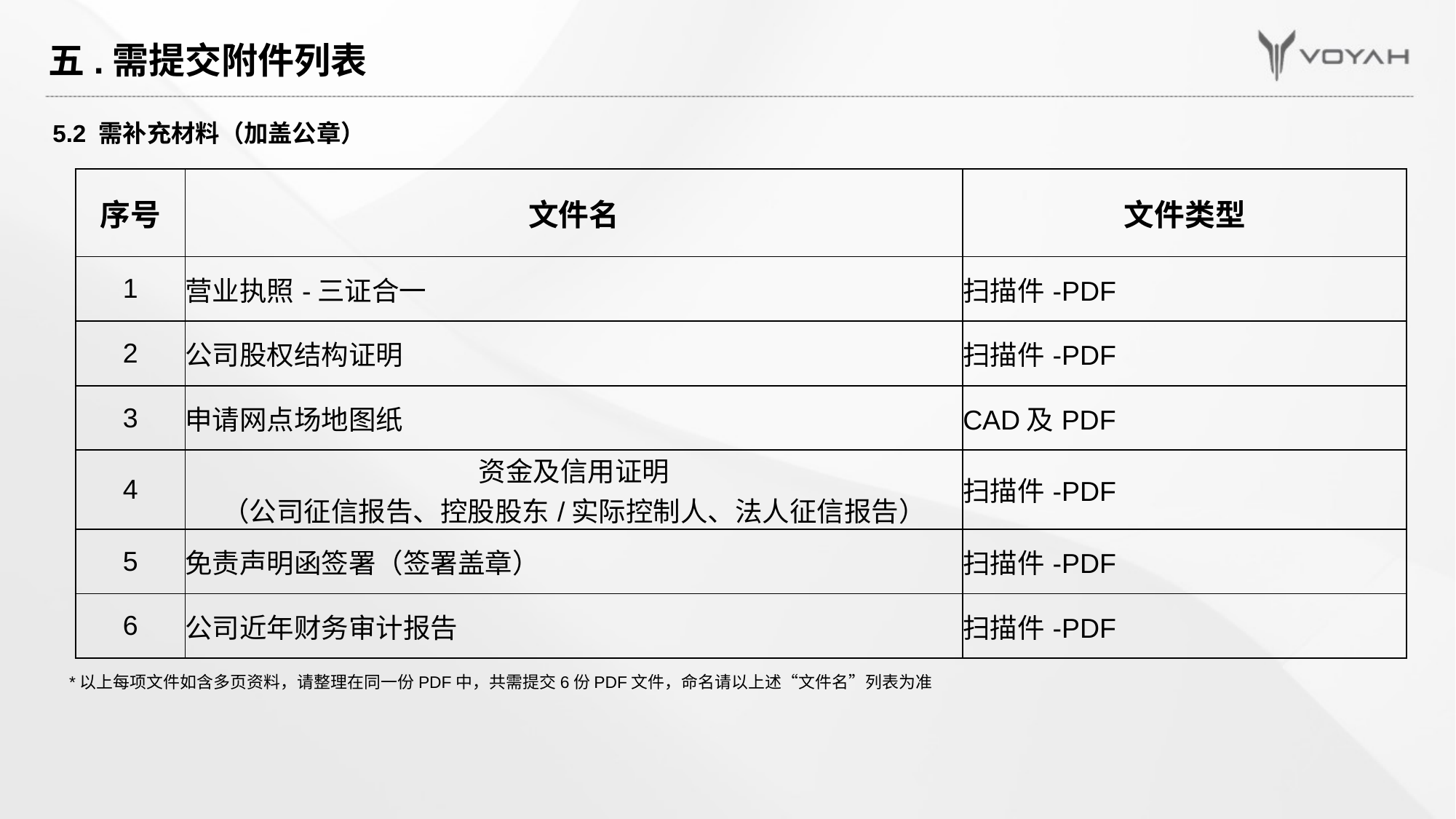

# 五.需提交附件列表
5.2 需补充材料（加盖公章）
| 序号 | 文件名 | 文件类型 |
| --- | --- | --- |
| 1 | 营业执照-三证合一 | 扫描件-PDF |
| 2 | 公司股权结构证明 | 扫描件-PDF |
| 3 | 申请网点场地图纸 | CAD及PDF |
| 4 | 资金及信用证明 （公司征信报告、控股股东/实际控制人、法人征信报告） | 扫描件-PDF |
| 5 | 免责声明函签署（签署盖章） | 扫描件-PDF |
| 6 | 公司近年财务审计报告 | 扫描件-PDF |
*以上每项文件如含多页资料，请整理在同一份PDF中，共需提交6份PDF文件，命名请以上述“文件名”列表为准